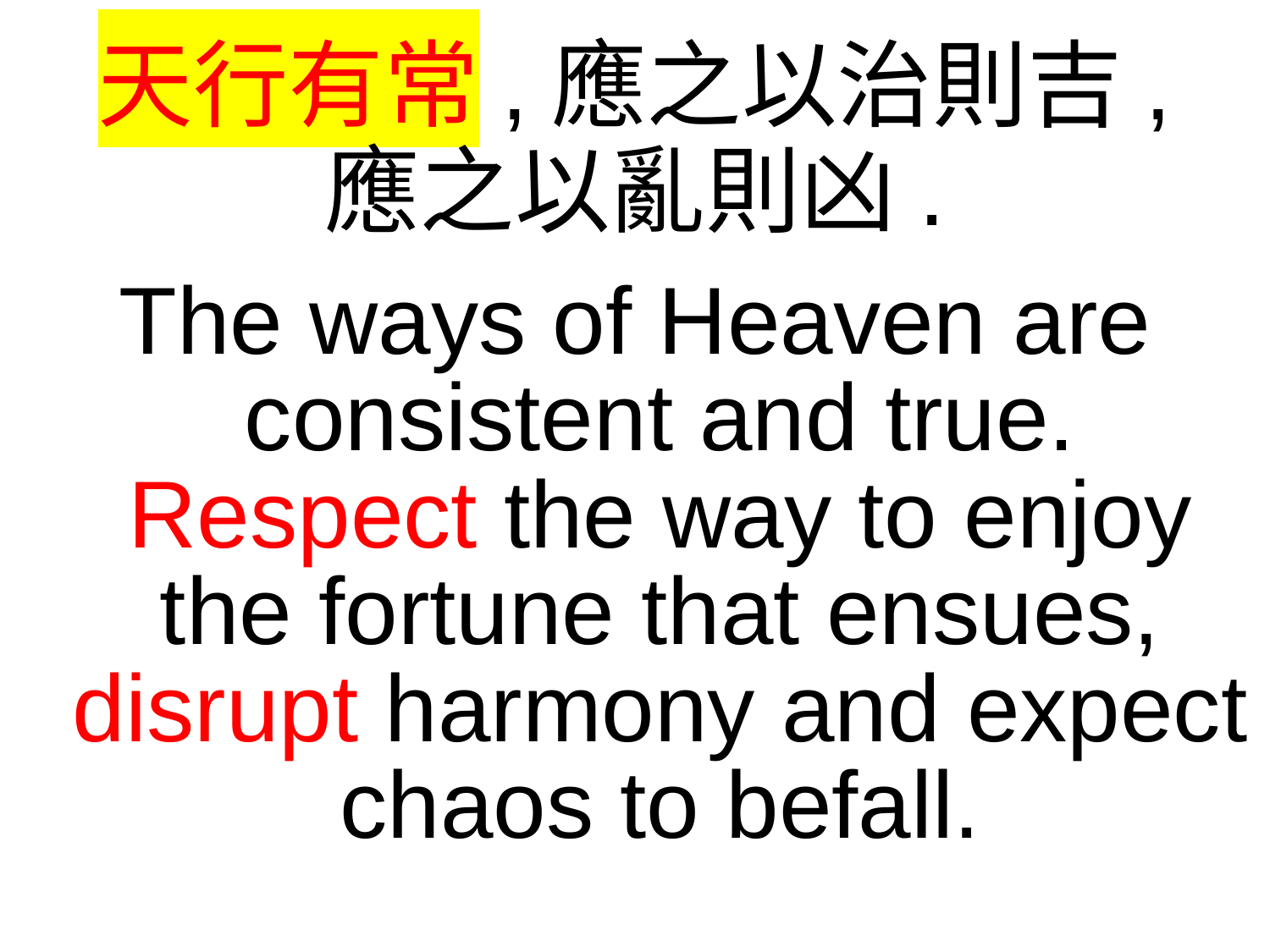

天行有常,應之以治則吉,
應之以亂則凶.
The ways of Heaven are consistent and true. Respect the way to enjoy the fortune that ensues, disrupt harmony and expect chaos to befall.